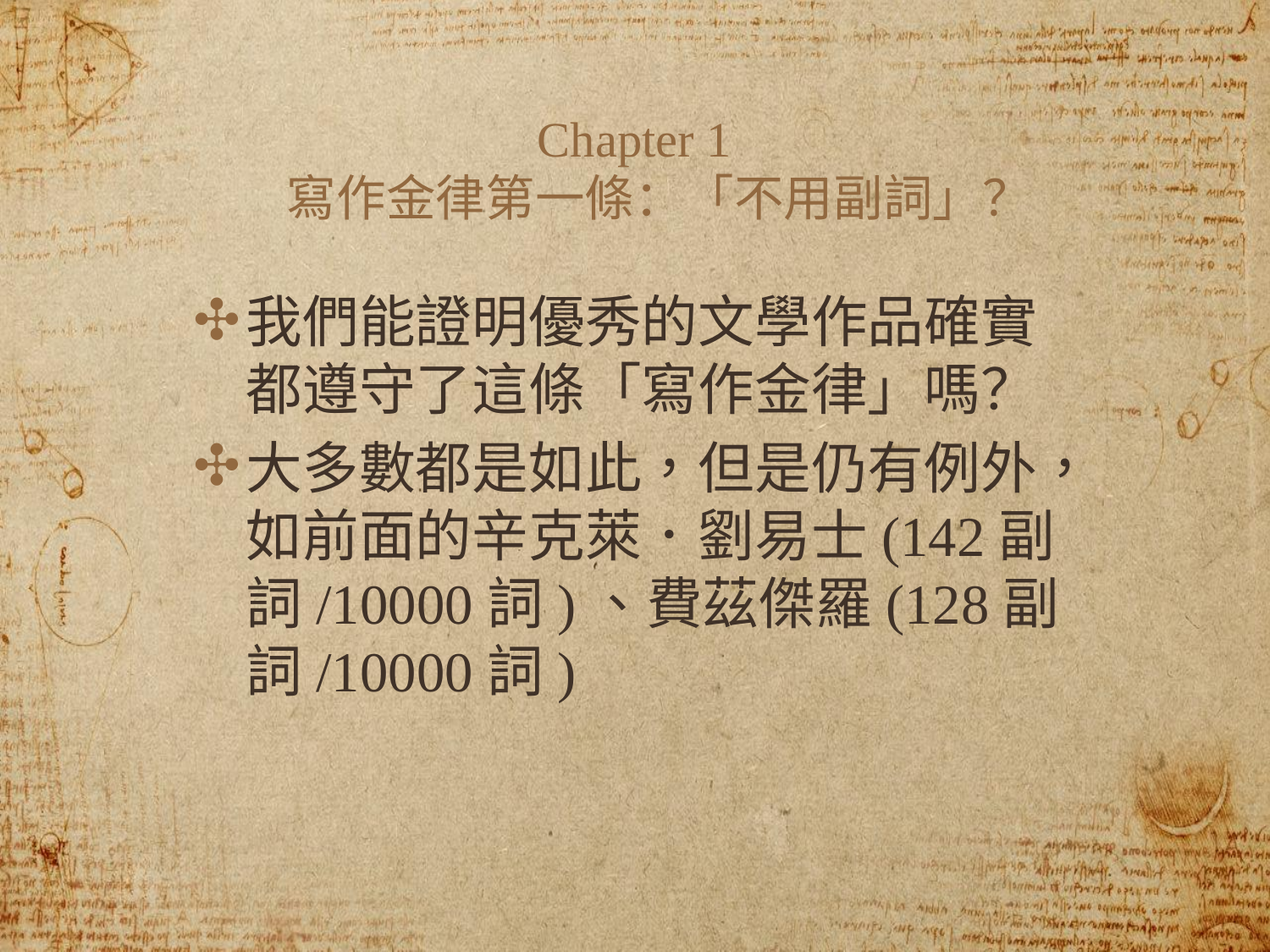

# Chapter 1
寫作金律第一條：「不用副詞」？
我們能證明優秀的文學作品確實都遵守了這條「寫作金律」嗎？
大多數都是如此，但是仍有例外，如前面的辛克萊．劉易士(142副詞/10000詞)、費茲傑羅(128副詞/10000詞)